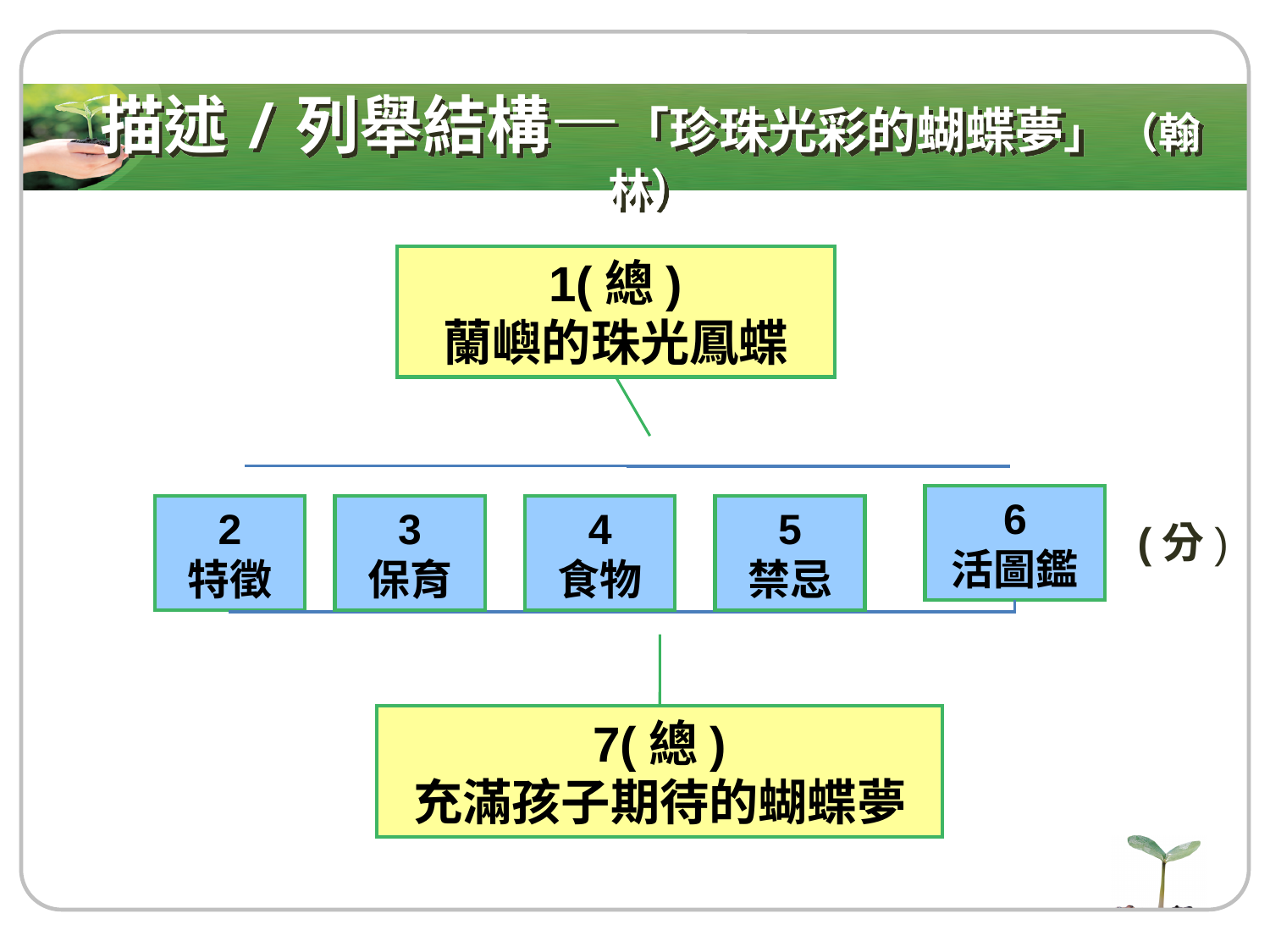

描述/列舉結構—「珍珠光彩的蝴蝶夢」 （翰林）
1(總)
蘭嶼的珠光鳳蝶
6
活圖鑑
(分)
2
特徵
3
保育
4
食物
5
禁忌
7(總)
充滿孩子期待的蝴蝶夢